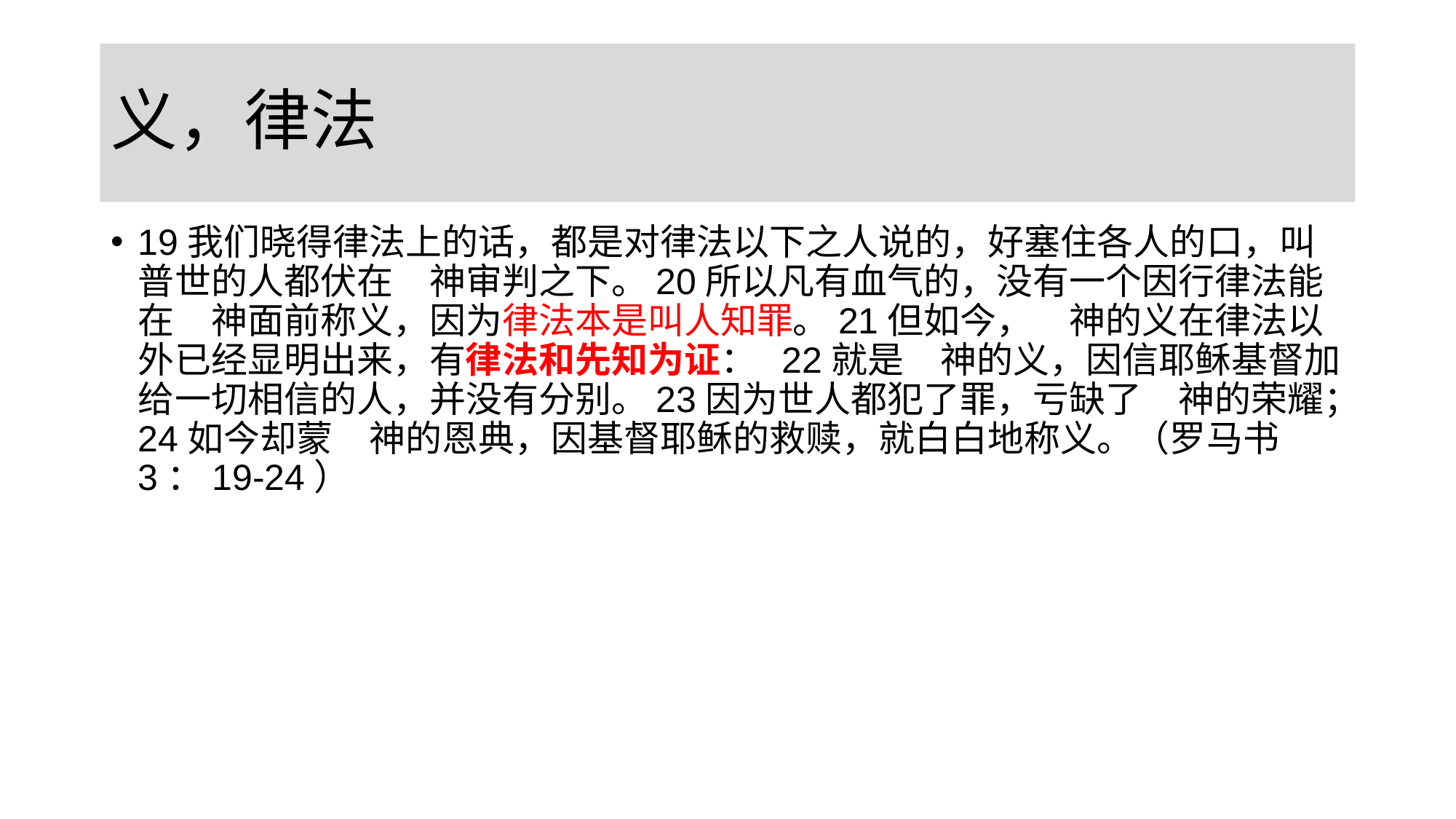

# 义，律法
19我们晓得律法上的话，都是对律法以下之人说的，好塞住各人的口，叫普世的人都伏在　神审判之下。20所以凡有血气的，没有一个因行律法能在　神面前称义，因为律法本是叫人知罪。21但如今，　神的义在律法以外已经显明出来，有律法和先知为证：  22就是　神的义，因信耶稣基督加给一切相信的人，并没有分别。23因为世人都犯了罪，亏缺了　神的荣耀；24如今却蒙　神的恩典，因基督耶稣的救赎，就白白地称义。（罗马书3：19-24）